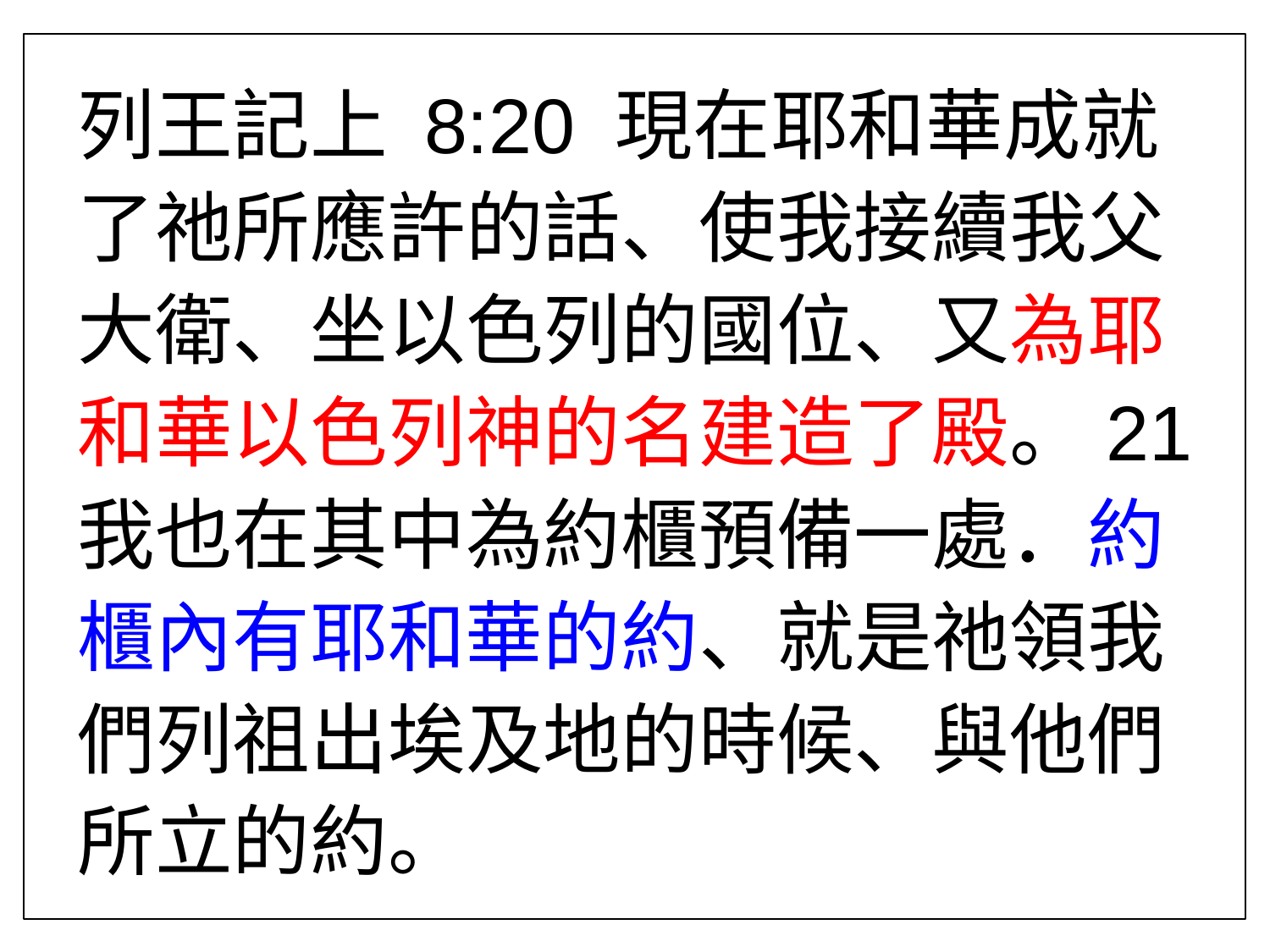

列王記上 8:20 現在耶和華成就了祂所應許的話、使我接續我父大衛、坐以色列的國位、又為耶和華以色列神的名建造了殿。21 我也在其中為約櫃預備一處．約櫃內有耶和華的約、就是祂領我們列祖出埃及地的時候、與他們所立的約。